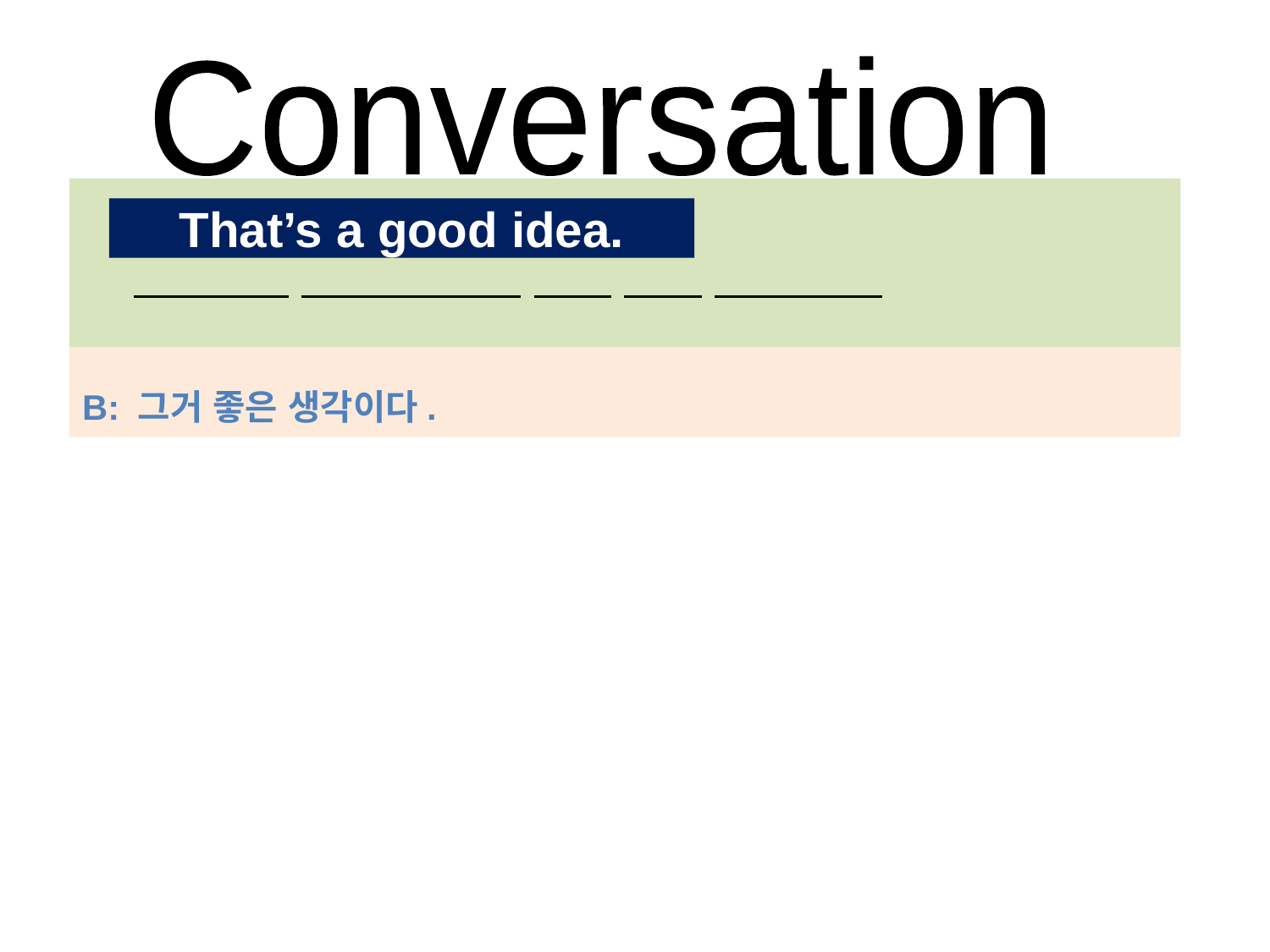

Conversation

#
That’s a good idea.
B: 그거 좋은 생각이다.